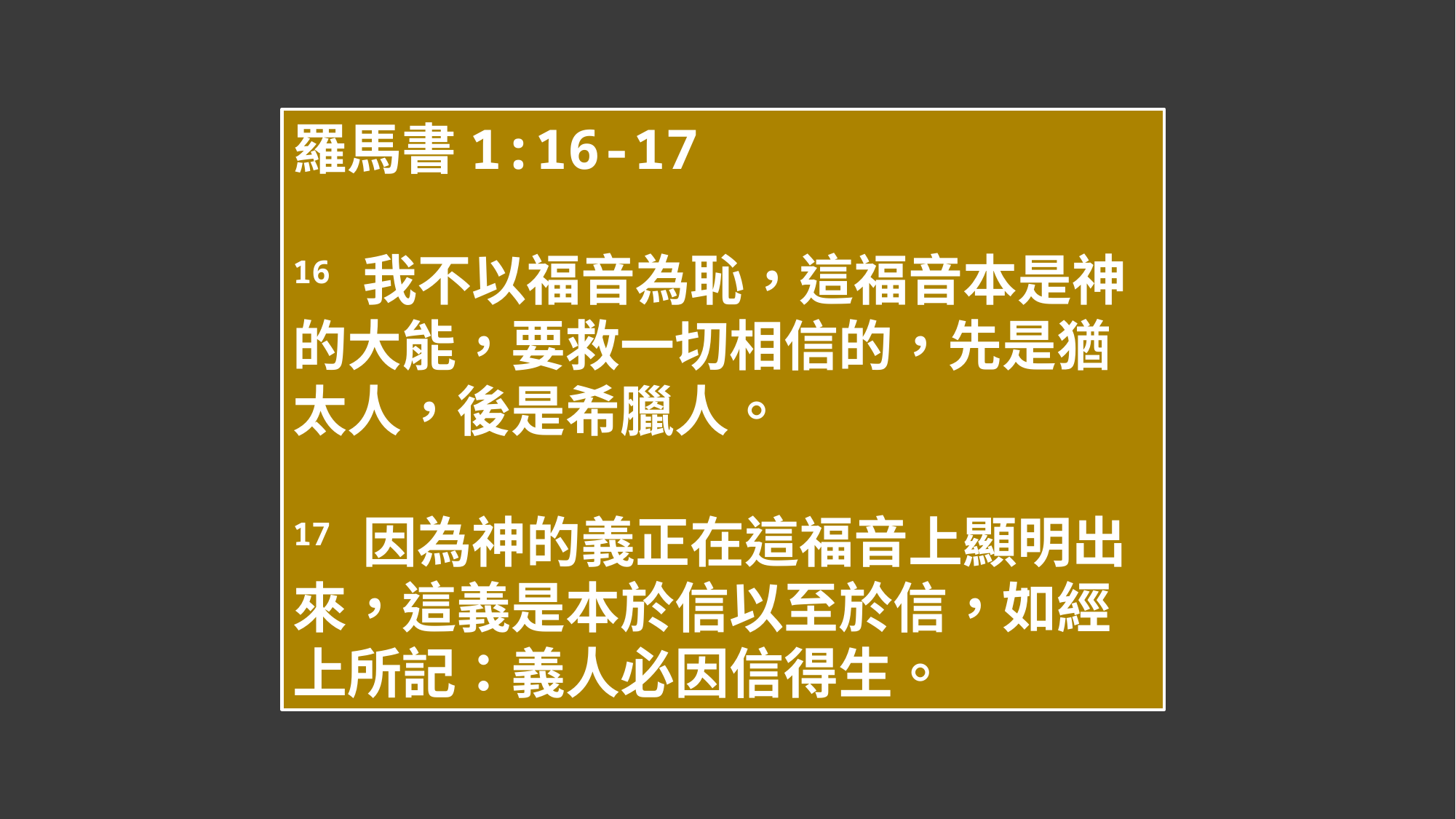

羅馬書1:16-17

16 我不以福音為恥，這福音本是神的大能，要救一切相信的，先是猶太人，後是希臘人。

17 因為神的義正在這福音上顯明出來，這義是本於信以至於信，如經上所記：義人必因信得生。